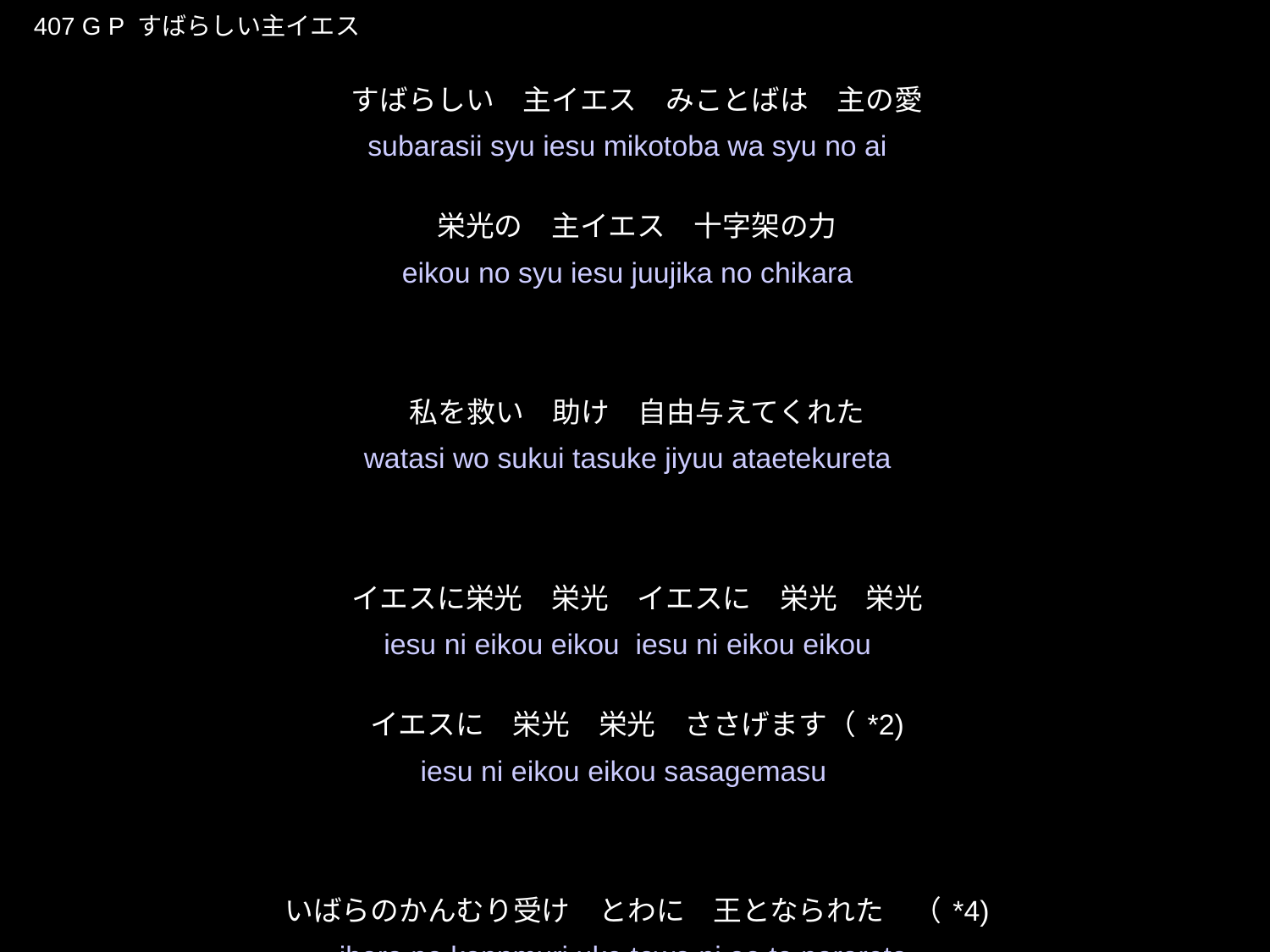

すばらしいしゅいえす
★P
407 G P すばらしい主イエス
すばらしい　主イエス　みことばは　主の愛
栄光の　主イエス　十字架の力
私を救い　助け　自由与えてくれた
イエスに栄光　栄光　イエスに　栄光　栄光
イエスに　栄光　栄光　ささげます（*2)
いばらのかんむり受け　とわに　王となられた　（*4)
★５
subarasii syu iesu mikotoba wa syu no ai
eikou no syu iesu juujika no chikara
watasi wo sukui tasuke jiyuu ataetekureta
iesu ni eikou eikou  iesu ni eikou eikou
iesu ni eikou eikou sasagemasu
ibara no kannmuri uke towa ni oo to narareta